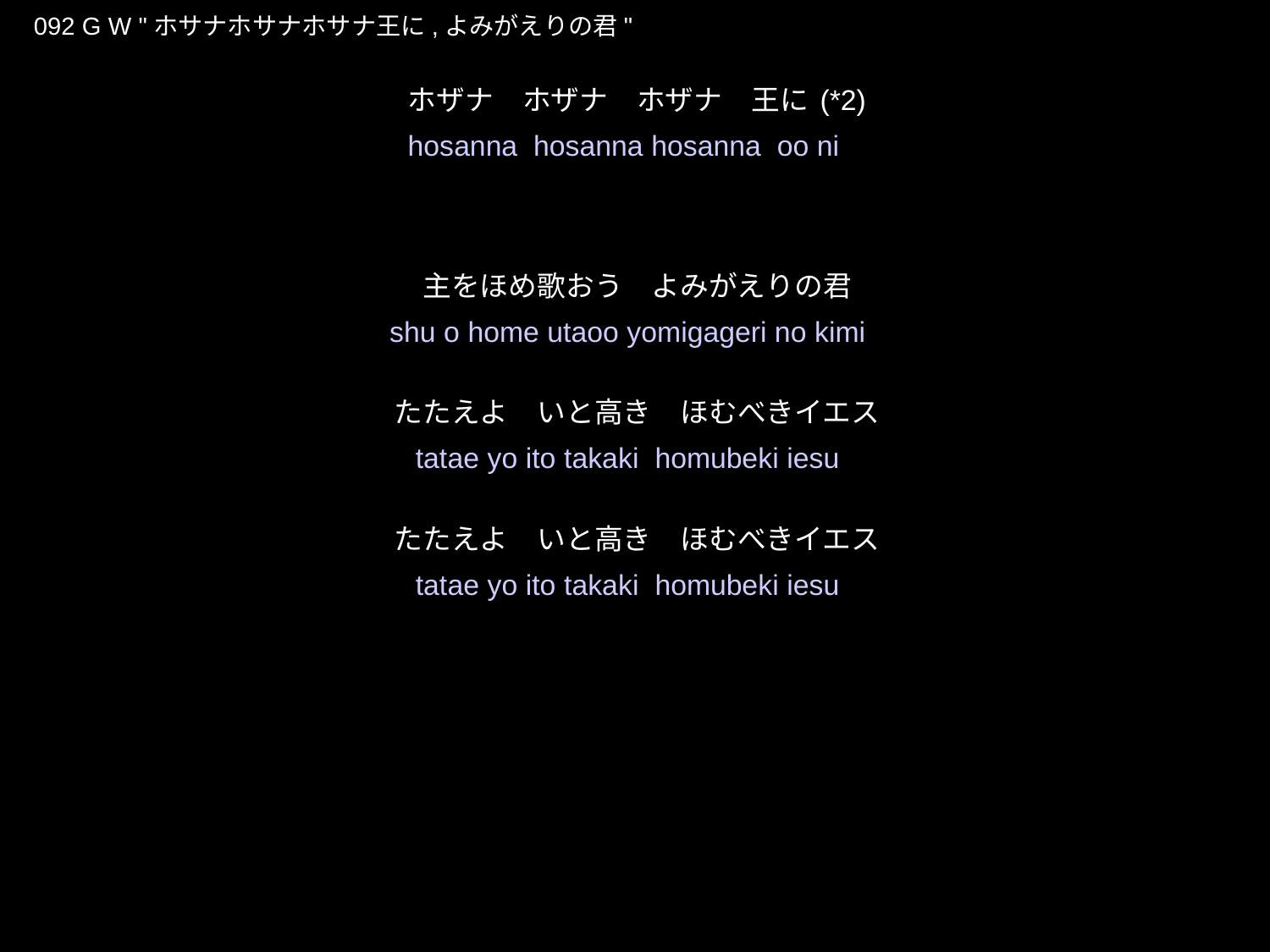

ほさなほさなほさなおうに
★W
092 G W "ホサナホサナホサナ王に,よみがえりの君"
ホザナ　ホザナ　ホザナ　王に(*2)
主をほめ歌おう　よみがえりの君
たたえよ　いと高き　ほむべきイエス
たたえよ　いと高き　ほむべきイエス
★１
hosanna  hosanna hosanna  oo ni
shu o home utaoo yomigageri no kimi
tatae yo ito takaki  homubeki iesu
tatae yo ito takaki  homubeki iesu